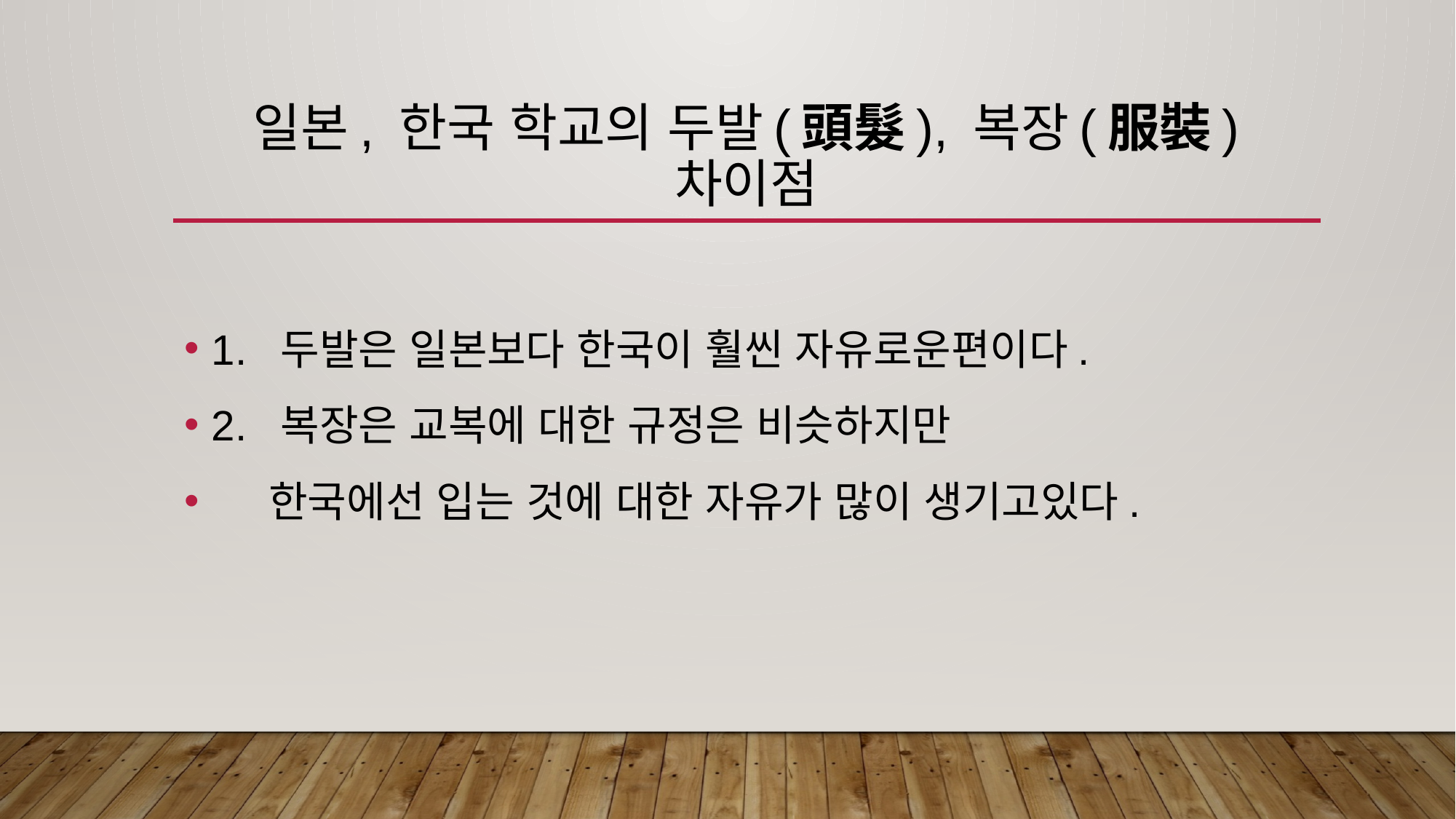

# 일본, 한국 학교의 두발(頭髮), 복장(服裝) 차이점

1.  두발은 일본보다 한국이 훨씬 자유로운편이다.
2.  복장은 교복에 대한 규정은 비슷하지만
    한국에선 입는 것에 대한 자유가 많이 생기고있다.